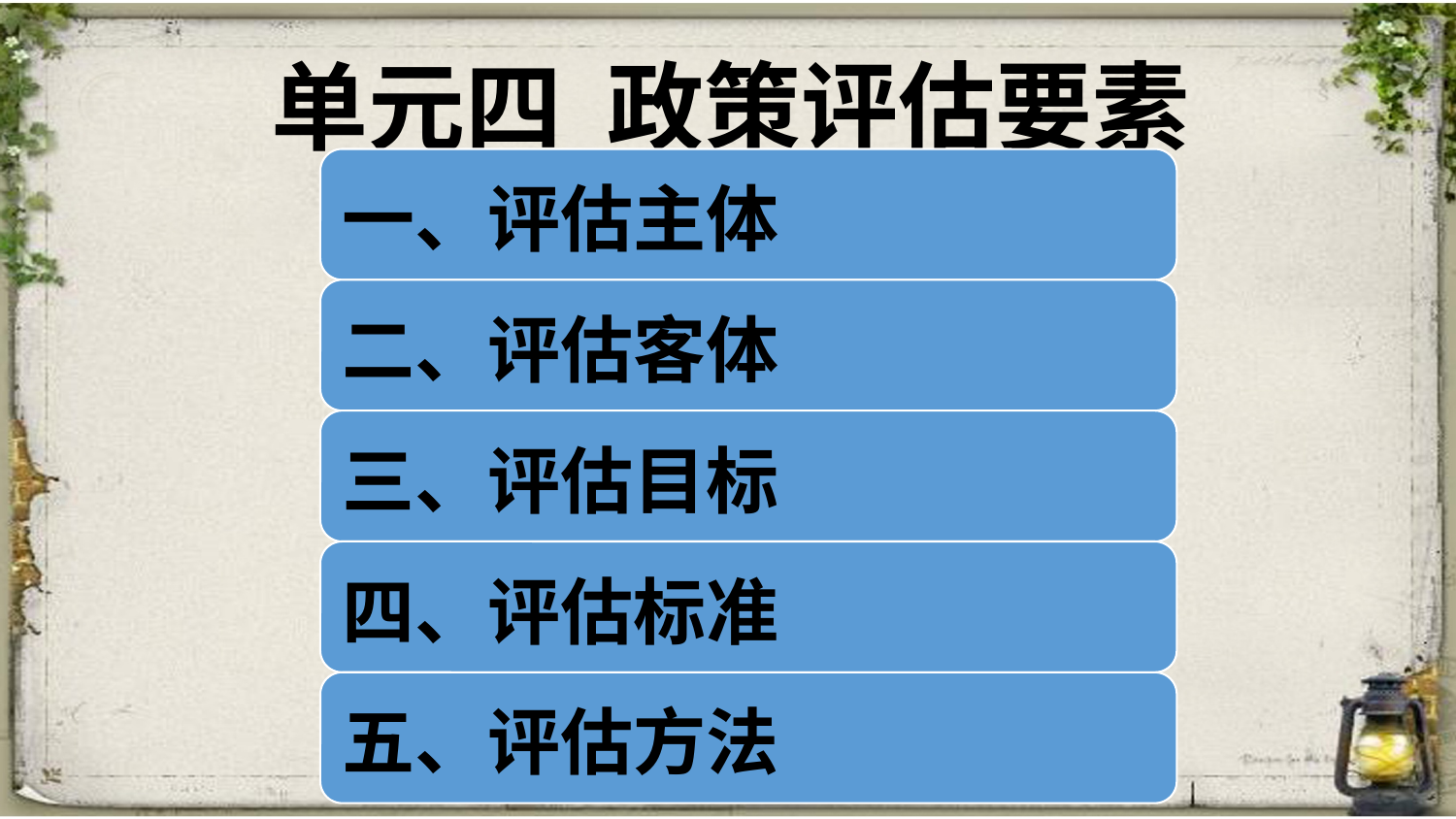

单元四  政策评估要素
一、评估主体
二、评估客体
三、评估目标
四、评估标准
五、评估方法